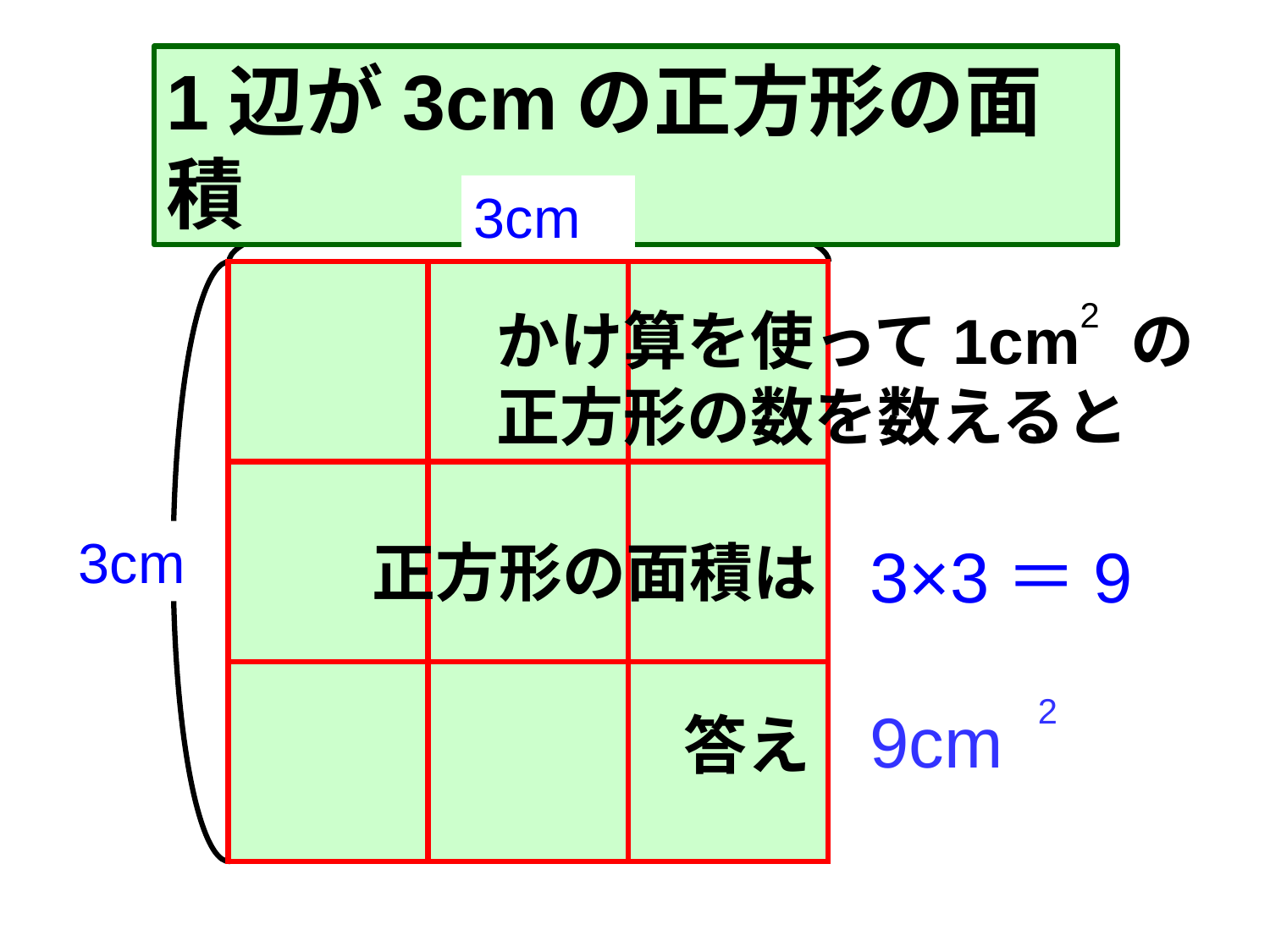

1辺が3cmの正方形の面積
3cm

2
かけ算を使って1cm  の正方形の数を数えると

3cm
3×3＝9
正方形の面積は

2
9cm
答え